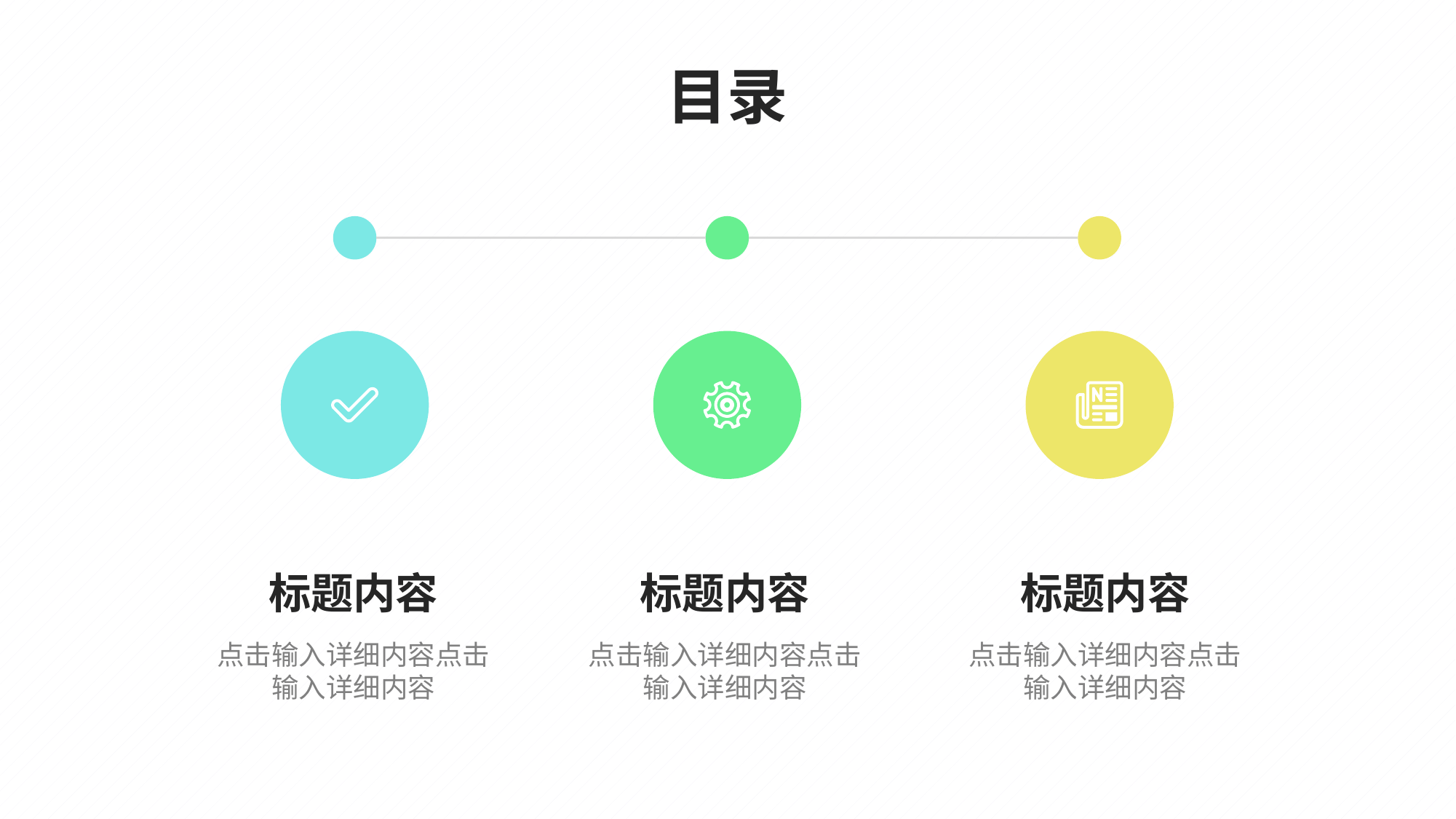

目录

标题内容
点击输入详细内容点击输入详细内容
标题内容
点击输入详细内容点击输入详细内容
标题内容
点击输入详细内容点击输入详细内容